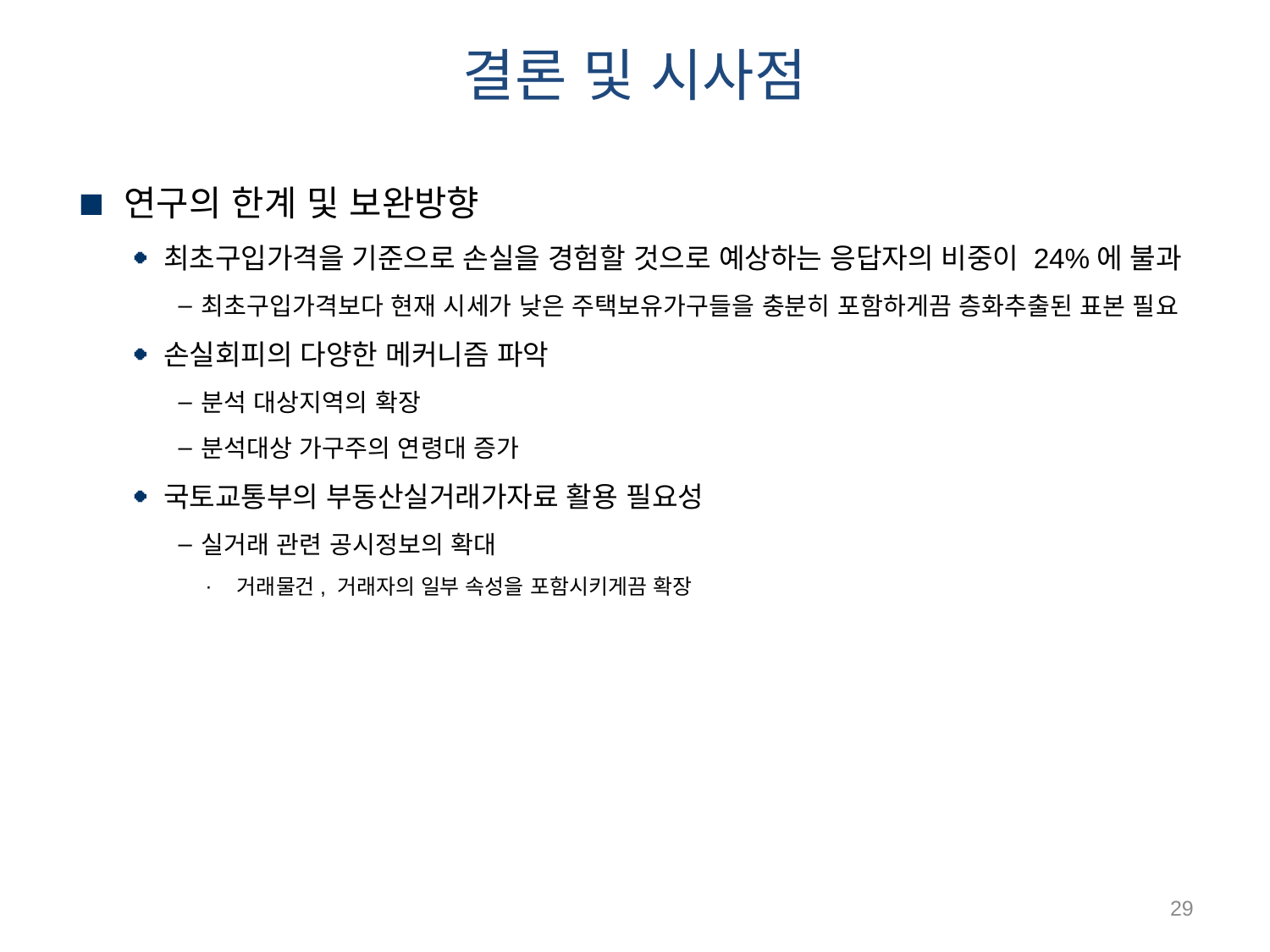

# 결론 및 시사점
연구의 한계 및 보완방향
최초구입가격을 기준으로 손실을 경험할 것으로 예상하는 응답자의 비중이 24%에 불과
최초구입가격보다 현재 시세가 낮은 주택보유가구들을 충분히 포함하게끔 층화추출된 표본 필요
손실회피의 다양한 메커니즘 파악
분석 대상지역의 확장
분석대상 가구주의 연령대 증가
국토교통부의 부동산실거래가자료 활용 필요성
실거래 관련 공시정보의 확대
거래물건, 거래자의 일부 속성을 포함시키게끔 확장
29